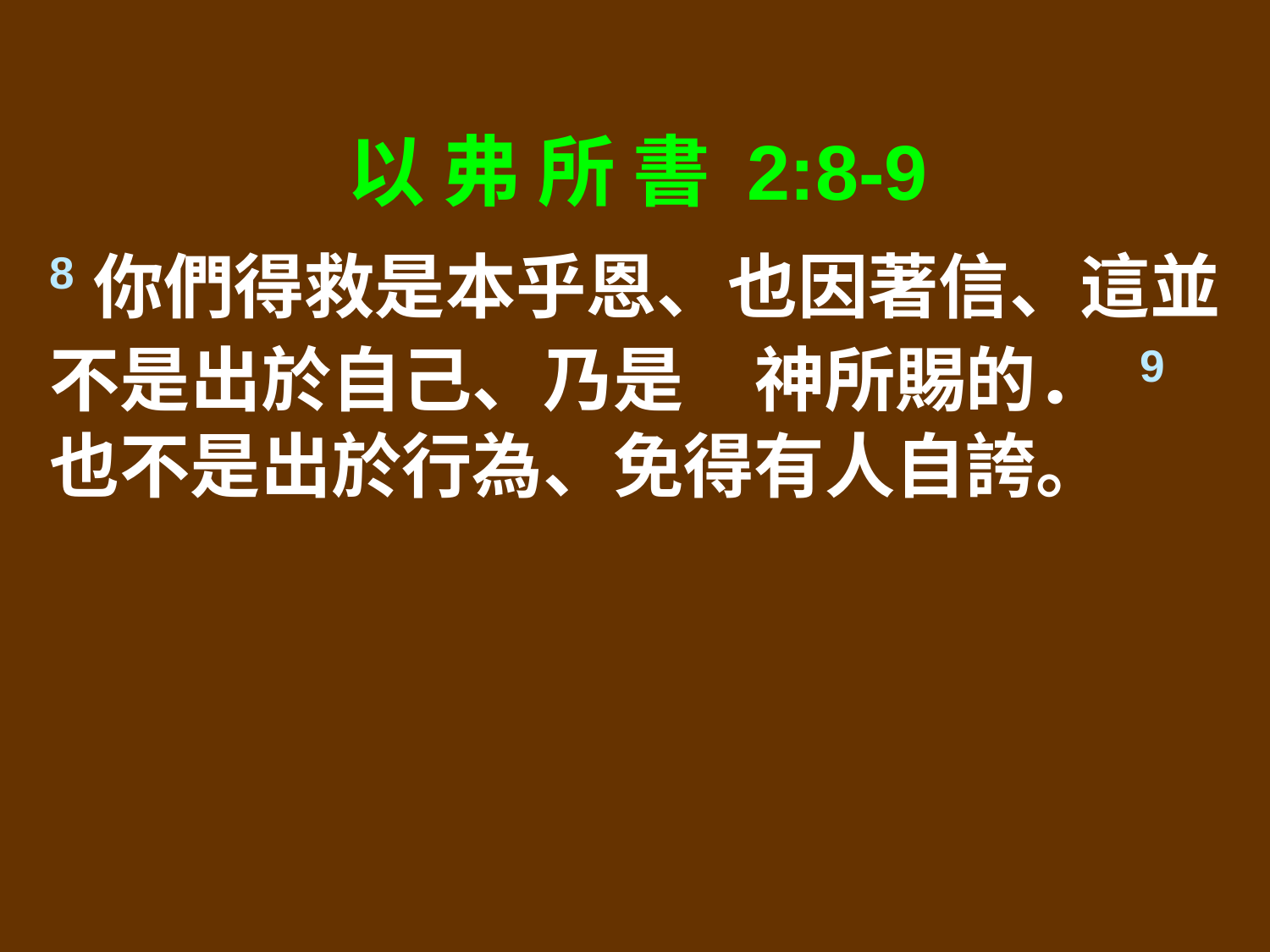

以 弗 所 書 2:8-9
8你們得救是本乎恩、也因著信、這並不是出於自己、乃是　神所賜的． 9也不是出於行為、免得有人自誇。